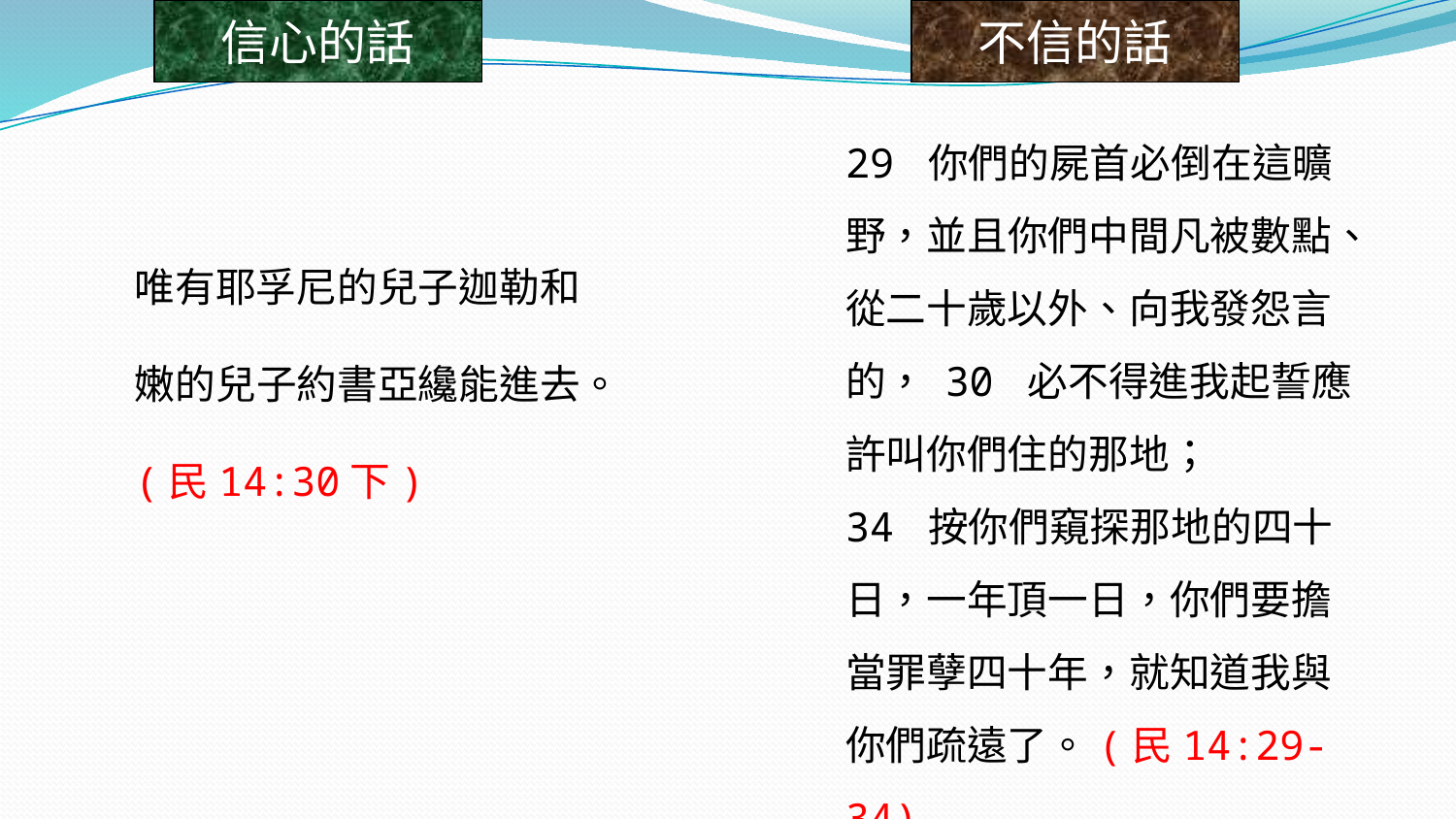

信心的話
不信的話

唯有耶孚尼的兒子迦勒和嫩的兒子約書亞纔能進去。
(民14:30下)
29 你們的屍首必倒在這曠野，並且你們中間凡被數點、從二十歲以外、向我發怨言的， 30 必不得進我起誓應許叫你們住的那地；
34 按你們窺探那地的四十日，一年頂一日，你們要擔當罪孽四十年，就知道我與你們疏遠了。(民14:29-34)